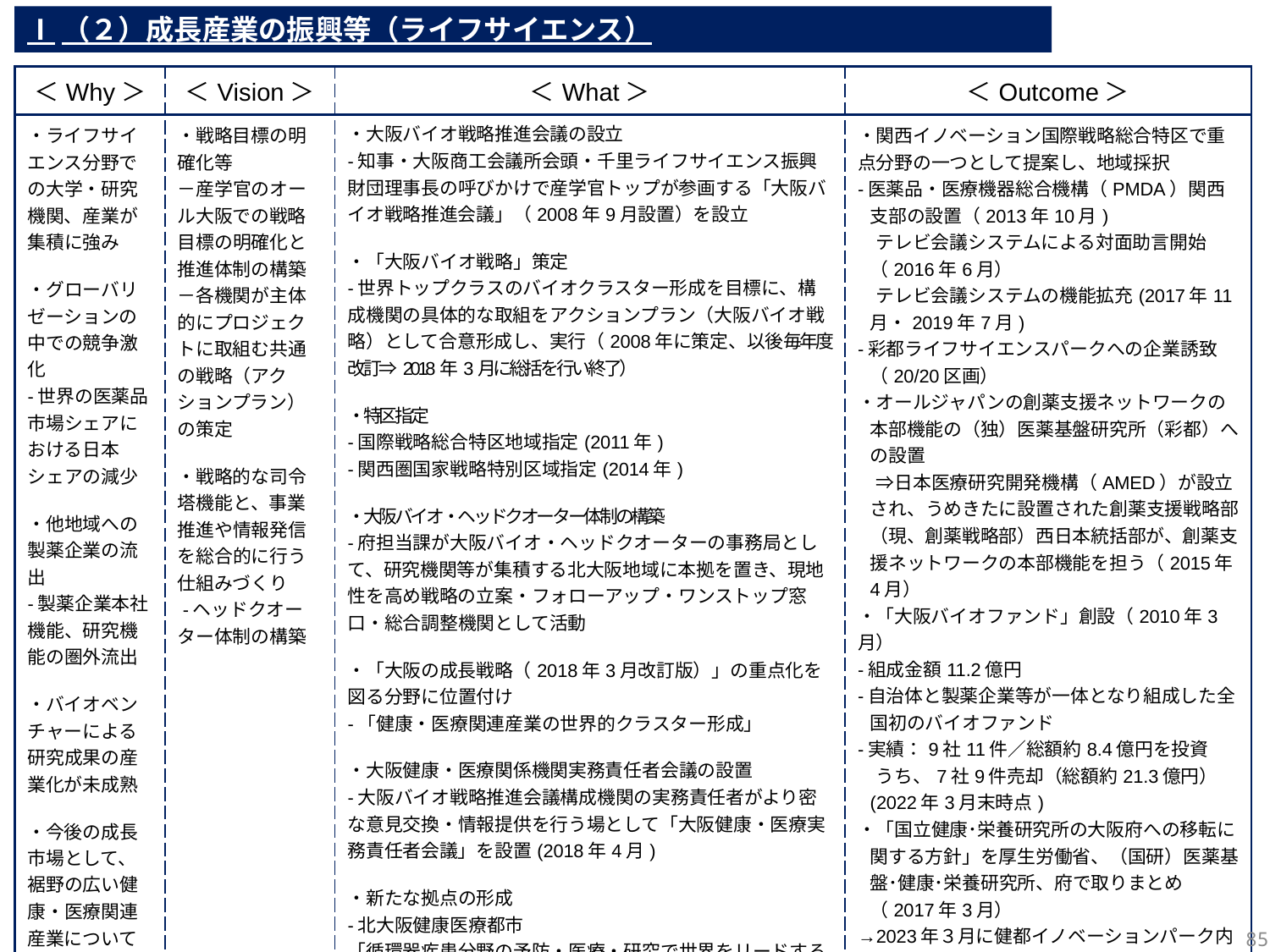

Ⅰ（２）成長産業の振興等（ライフサイエンス）
| ＜Why＞ | ＜Vision＞ | ＜What＞ | ＜Outcome＞ |
| --- | --- | --- | --- |
| ・ライフサイエンス分野での大学・研究機関、産業が集積に強み ・グローバリゼーションの中での競争激化 -世界の医薬品市場シェアにおける日本シェアの減少 ・他地域への製薬企業の流出 -製薬企業本社機能、研究機能の圏外流出 ・バイオベンチャーによる研究成果の産業化が未成熟 ・今後の成長市場として、裾野の広い健康・医療関連産業について注力 | ・戦略目標の明確化等 －産学官のオール大阪での戦略目標の明確化と推進体制の構築 －各機関が主体的にプロジェクトに取組む共通の戦略（アクションプラン）の策定 ・戦略的な司令塔機能と、事業推進や情報発信を総合的に行う仕組みづくり -ヘッドクオーター体制の構築 | ・大阪バイオ戦略推進会議の設立 -知事・大阪商工会議所会頭・千里ライフサイエンス振興財団理事長の呼びかけで産学官トップが参画する「大阪バイオ戦略推進会議」（2008年9月設置）を設立 ・「大阪バイオ戦略」策定 -世界トップクラスのバイオクラスター形成を目標に、構成機関の具体的な取組をアクションプラン（大阪バイオ戦略）として合意形成し、実行（2008年に策定、以後毎年度改訂⇒2018年3月に総括を行い終了） ・特区指定 -国際戦略総合特区地域指定(2011年) -関西圏国家戦略特別区域指定(2014年) ・大阪バイオ・ヘッドクオーター体制の構築 -府担当課が大阪バイオ・ヘッドクオーターの事務局として、研究機関等が集積する北大阪地域に本拠を置き、現地性を高め戦略の立案・フォローアップ・ワンストップ窓口・総合調整機関として活動 ・「大阪の成長戦略（2018年3月改訂版）」の重点化を図る分野に位置付け -「健康・医療関連産業の世界的クラスター形成」 ・大阪健康・医療関係機関実務責任者会議の設置 -大阪バイオ戦略推進会議構成機関の実務責任者がより密な意見交換・情報提供を行う場として「大阪健康・医療実務責任者会議」を設置(2018年4月) ・新たな拠点の形成 -北大阪健康医療都市 「循環器疾患分野の予防・医療・研究で世界をリードする地域に」 -未来医療国際拠点(中之島) 「未来医療の臨床研究から実用化・産業化までを一貫して推進する世界に開かれた国際拠点」 | ・関西イノベーション国際戦略総合特区で重点分野の一つとして提案し、地域採択 -医薬品・医療機器総合機構（PMDA）関西支部の設置（2013年10月) 　テレビ会議システムによる対面助言開始（2016年6月） 　テレビ会議システムの機能拡充(2017年11月・2019年7月) -彩都ライフサイエンスパークへの企業誘致（20/20区画） ・オールジャパンの創薬支援ネットワークの本部機能の（独）医薬基盤研究所（彩都）への設置 　⇒日本医療研究開発機構（AMED）が設立され、うめきたに設置された創薬支援戦略部（現、創薬戦略部）西日本統括部が、創薬支援ネットワークの本部機能を担う（2015年4月） ・「大阪バイオファンド」創設（2010年3月） -組成金額11.2億円 -自治体と製薬企業等が一体となり組成した全国初のバイオファンド -実績：9社11件／総額約8.4億円を投資 　うち、7社9件売却（総額約21.3億円）(2022年3月末時点) ・「国立健康･栄養研究所の大阪府への移転に関する方針」を厚生労働省、（国研）医薬基盤･健康･栄養研究所、府で取りまとめ（2017年3月） →2023年３月に健都イノベーションパーク内に開所予定。 ・未来医療国際拠点基本計画（案）の策定（2018年3月） -大阪府と民間企業等21者により（一財）未来医療推進機構設立(2019年11月) -京都大学iPS細胞研究財団の進出決定（2021年6月） -開発事業者において未来医療国際拠点建設工事着手(2021年11月) |
85